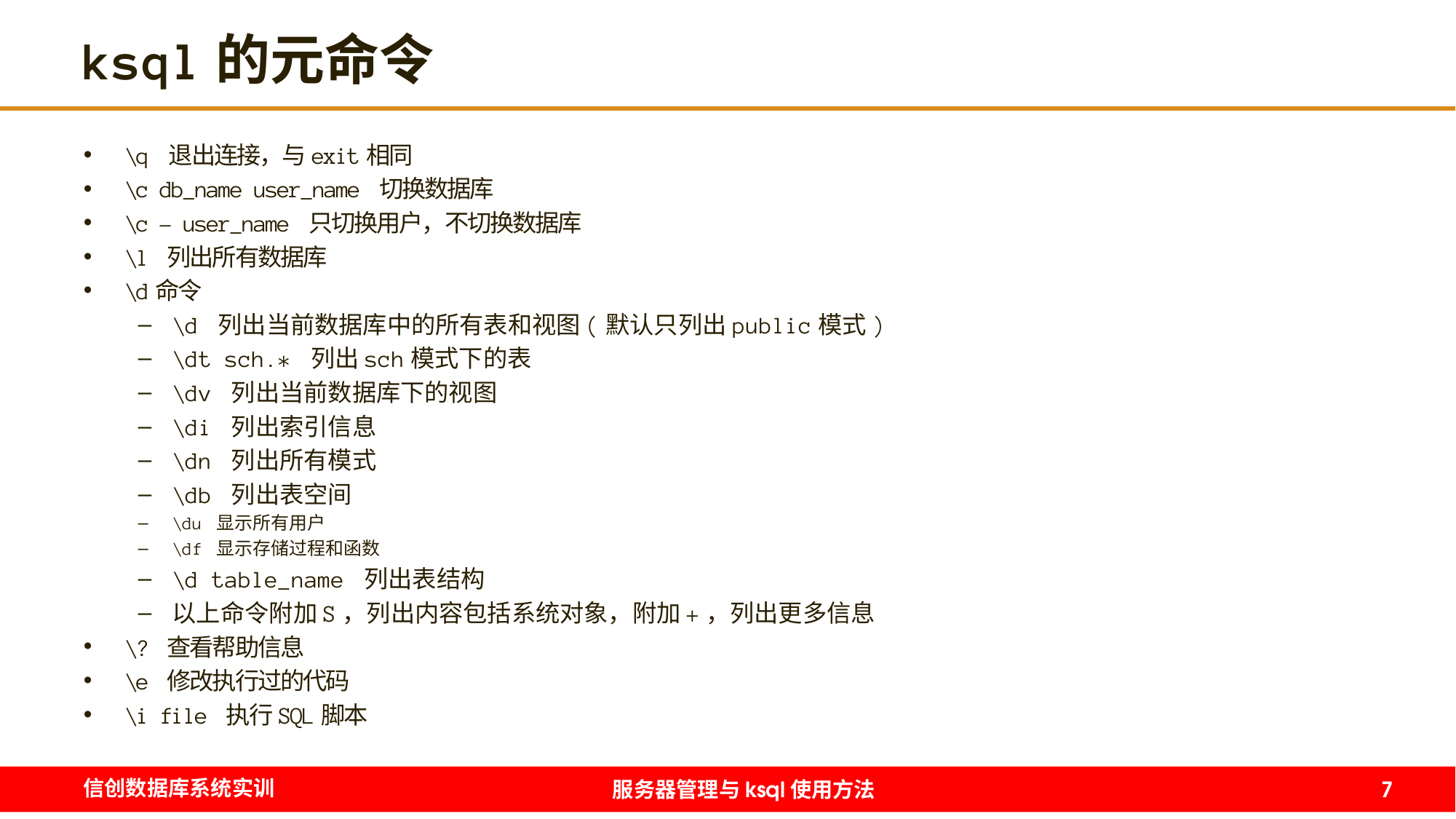

# ksql的元命令
\q 退出连接，与exit相同
\c db_name user_name 切换数据库
\c – user_name 只切换用户，不切换数据库
\l 列出所有数据库
\d命令
\d 列出当前数据库中的所有表和视图(默认只列出public模式)
\dt sch.* 列出sch模式下的表
\dv 列出当前数据库下的视图
\di 列出索引信息
\dn 列出所有模式
\db 列出表空间
\du 显示所有用户
\df 显示存储过程和函数
\d table_name 列出表结构
以上命令附加S，列出内容包括系统对象，附加+，列出更多信息
\? 查看帮助信息
\e 修改执行过的代码
\i file 执行SQL脚本